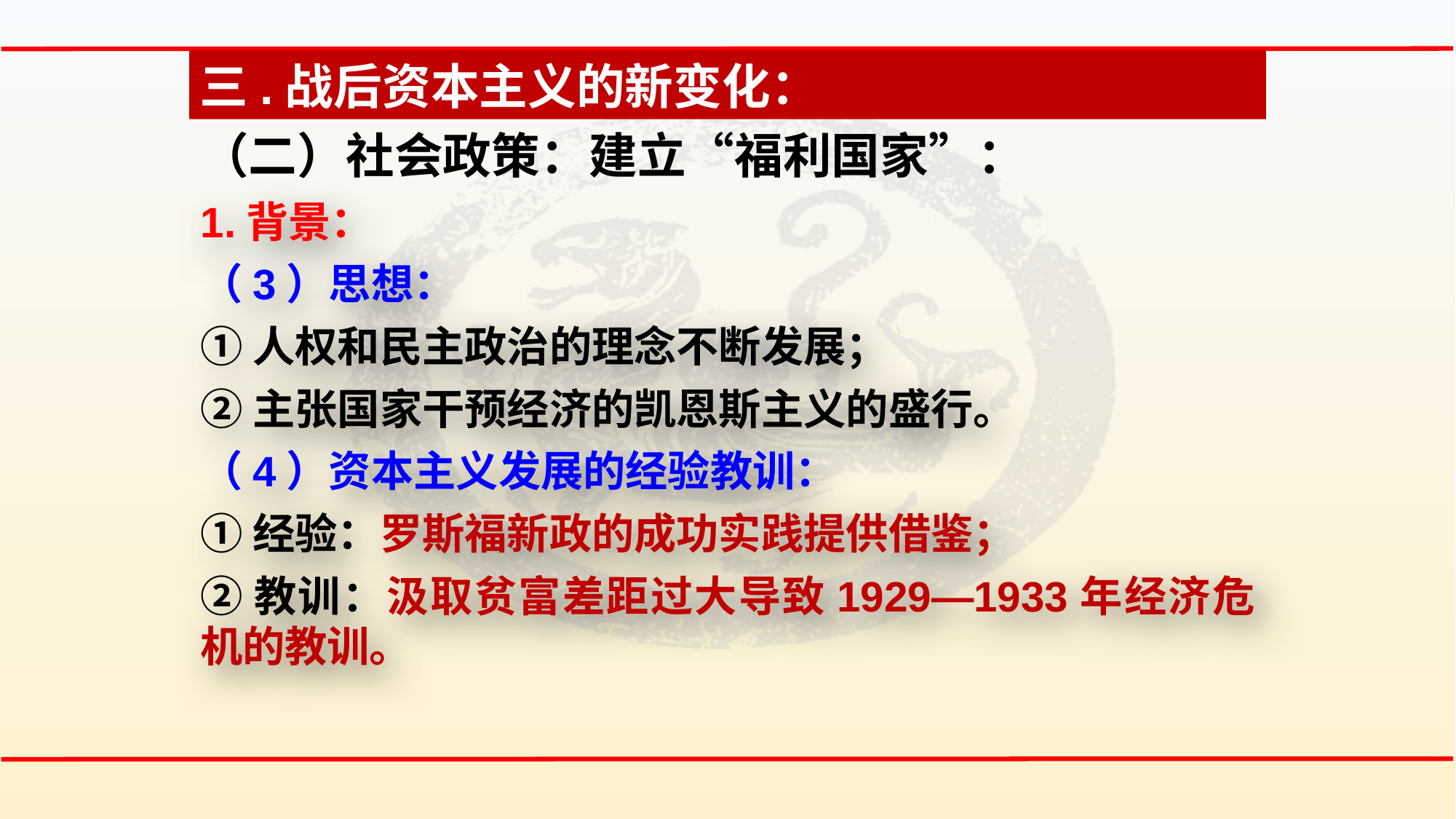

三.战后资本主义的新变化：
（二）社会政策：建立“福利国家”：
1.背景：
（3）思想：
①人权和民主政治的理念不断发展；
②主张国家干预经济的凯恩斯主义的盛行。
（4）资本主义发展的经验教训：
①经验：罗斯福新政的成功实践提供借鉴；
②教训：汲取贫富差距过大导致1929—1933年经济危机的教训。